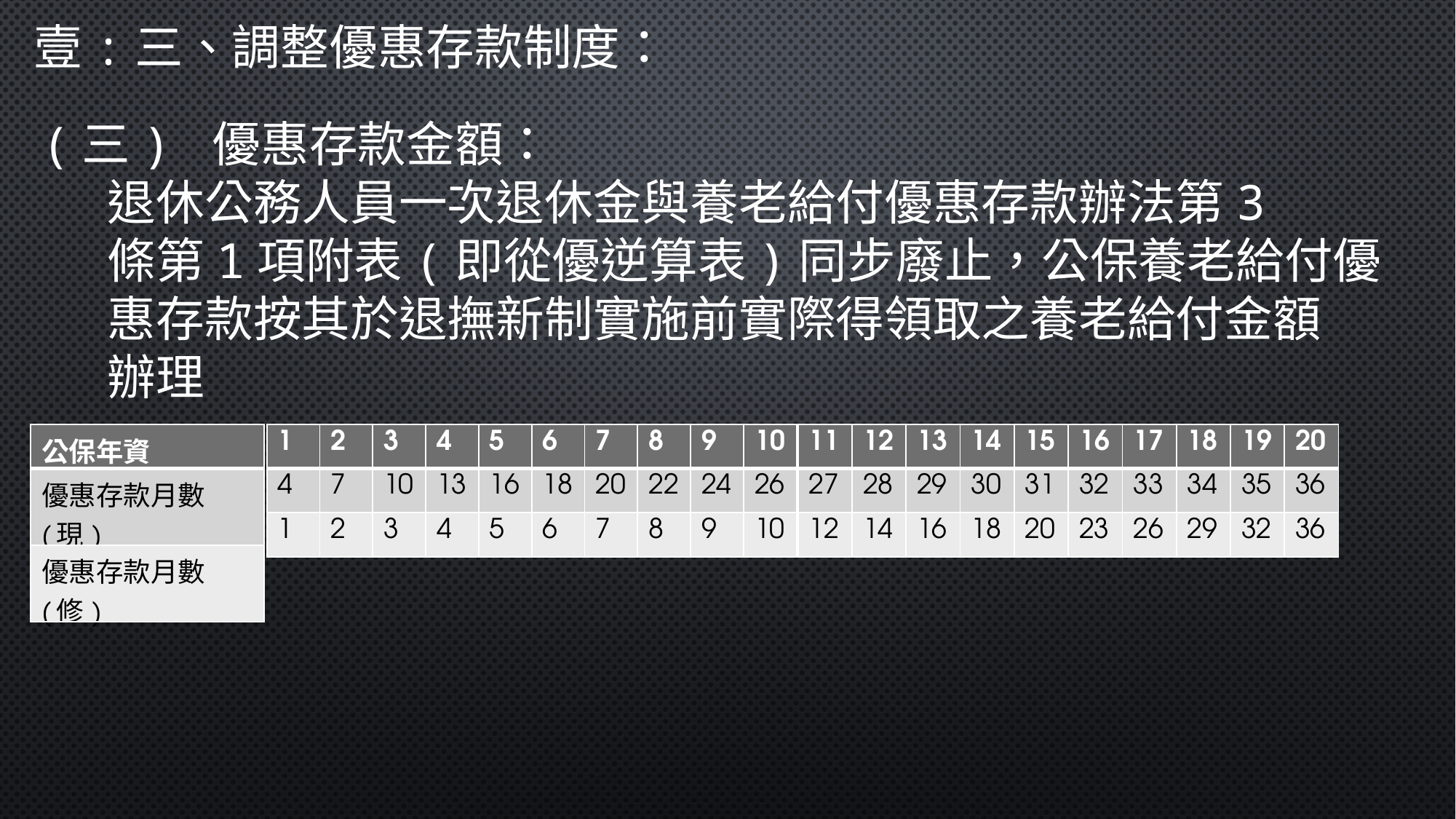

壹:三、調整優惠存款制度：

(三) 優惠存款金額：
     退休公務人員一次退休金與養老給付優惠存款辦法第3
     條第1項附表(即從優逆算表)同步廢止，公保養老給付優
     惠存款按其於退撫新制實施前實際得領取之養老給付金額
     辦理

| 11 | 12 | 13 | 14 | 15 | 16 | 17 | 18 | 19 | 20 |
| --- | --- | --- | --- | --- | --- | --- | --- | --- | --- |
| 27 | 28 | 29 | 30 | 31 | 32 | 33 | 34 | 35 | 36 |
| 12 | 14 | 16 | 18 | 20 | 23 | 26 | 29 | 32 | 36 |
| 1 | 2 | 3 | 4 | 5 | 6 | 7 | 8 | 9 | 10 |
| --- | --- | --- | --- | --- | --- | --- | --- | --- | --- |
| 4 | 7 | 10 | 13 | 16 | 18 | 20 | 22 | 24 | 26 |
| 1 | 2 | 3 | 4 | 5 | 6 | 7 | 8 | 9 | 10 |
| 公保年資 |
| --- |
| 優惠存款月數(現) |
| 優惠存款月數(修) |